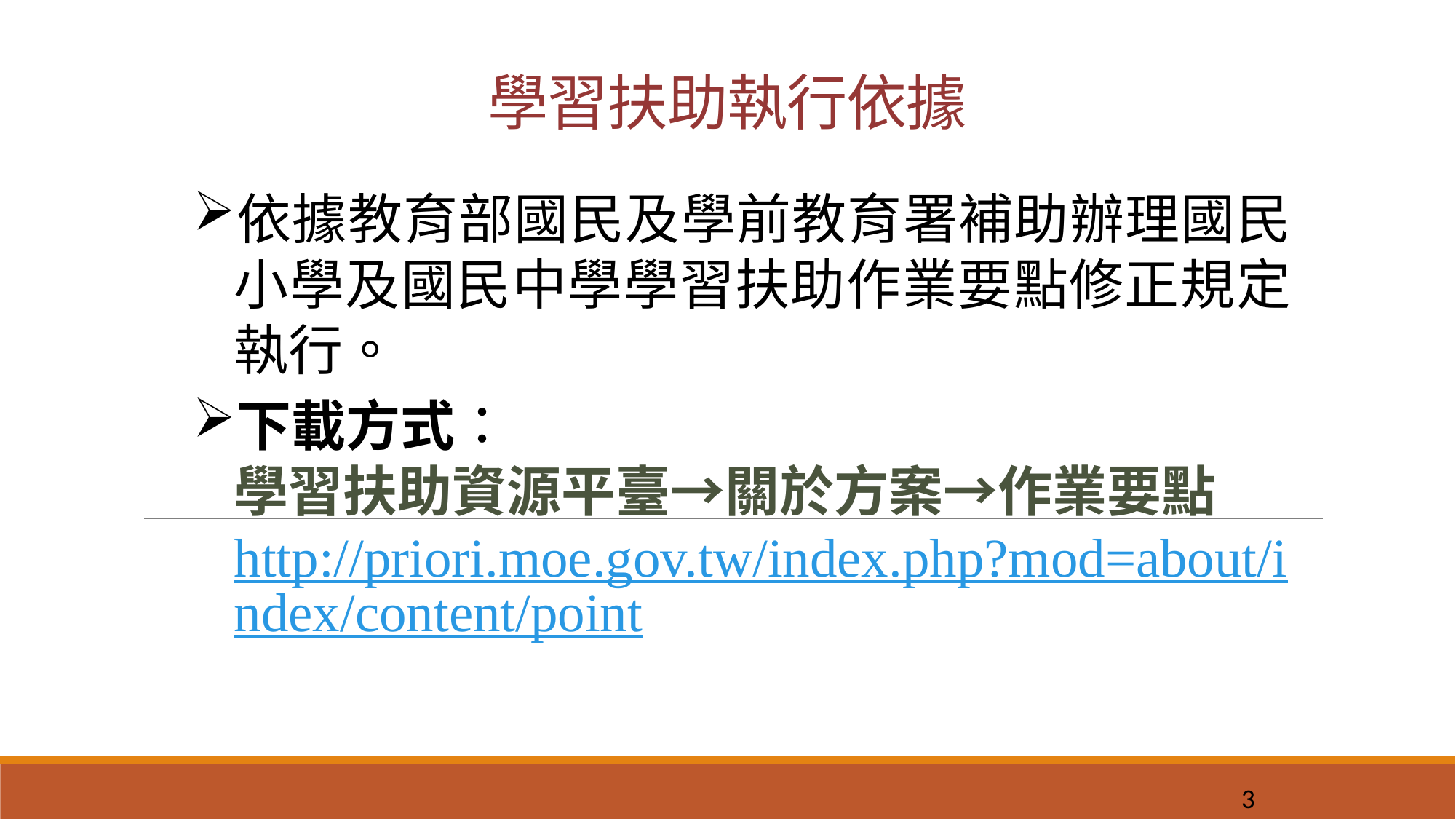

# 學習扶助執行依據
依據教育部國民及學前教育署補助辦理國民小學及國民中學學習扶助作業要點修正規定執行。
下載方式：
學習扶助資源平臺→關於方案→作業要點http://priori.moe.gov.tw/index.php?mod=about/index/content/point
3